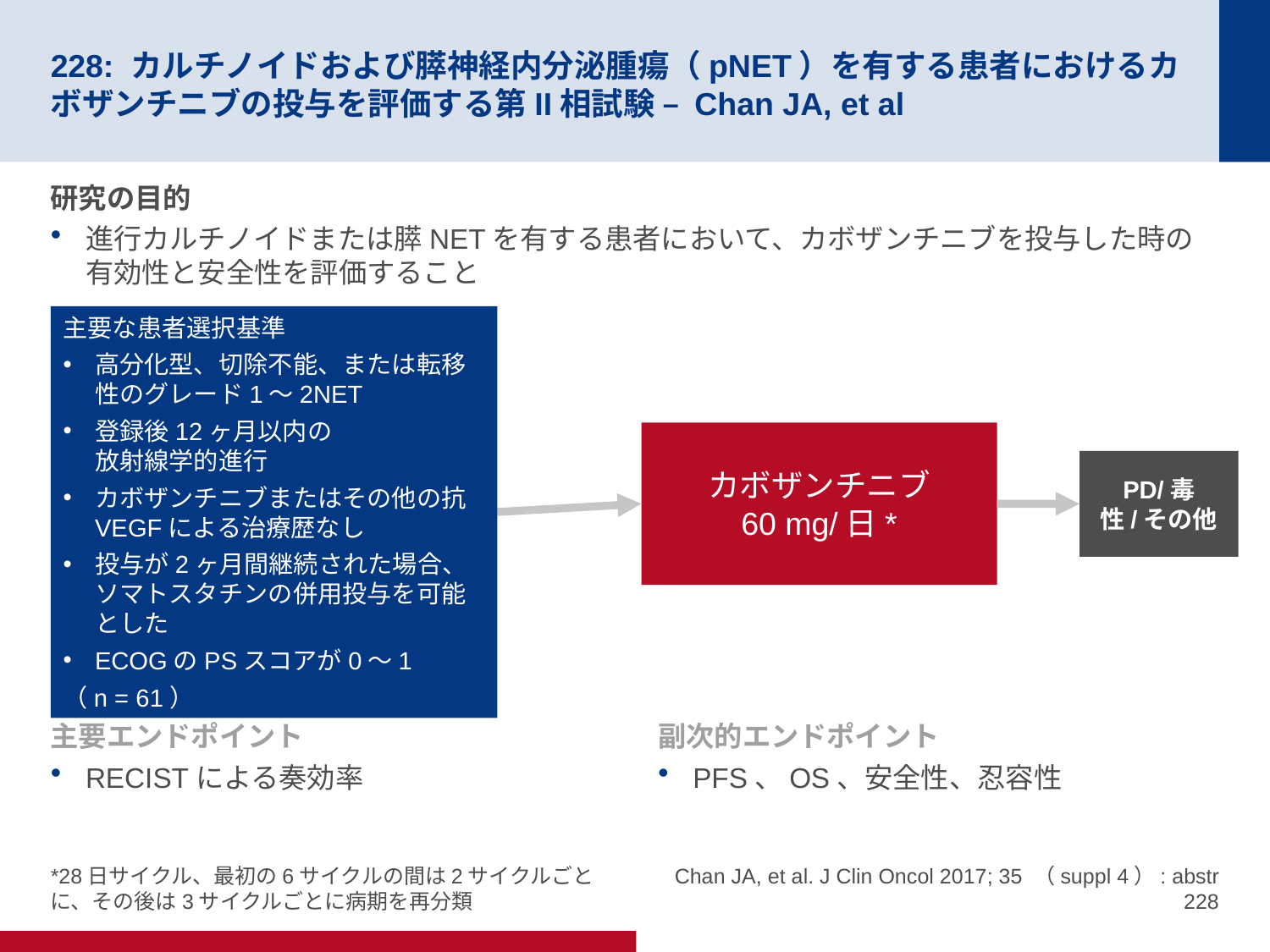

# 228: カルチノイドおよび膵神経内分泌腫瘍（pNET）を有する患者におけるカボザンチニブの投与を評価する第II相試験 – Chan JA, et al
研究の目的
進行カルチノイドまたは膵NETを有する患者において、カボザンチニブを投与した時の有効性と安全性を評価すること
主要な患者選択基準
高分化型、切除不能、または転移性のグレード1～2NET
登録後12ヶ月以内の
放射線学的進行
カボザンチニブまたはその他の抗VEGFによる治療歴なし
投与が2ヶ月間継続された場合、ソマトスタチンの併用投与を可能とした
ECOGのPSスコアが0～1
（n = 61）
カボザンチニブ
60 mg/日*
PD/毒性/その他
主要エンドポイント
RECISTによる奏効率

副次的エンドポイント
PFS、OS、安全性、忍容性
*28日サイクル、最初の6サイクルの間は2サイクルごとに、その後は3サイクルごとに病期を再分類
Chan JA, et al. J Clin Oncol 2017; 35 （suppl 4）: abstr 228